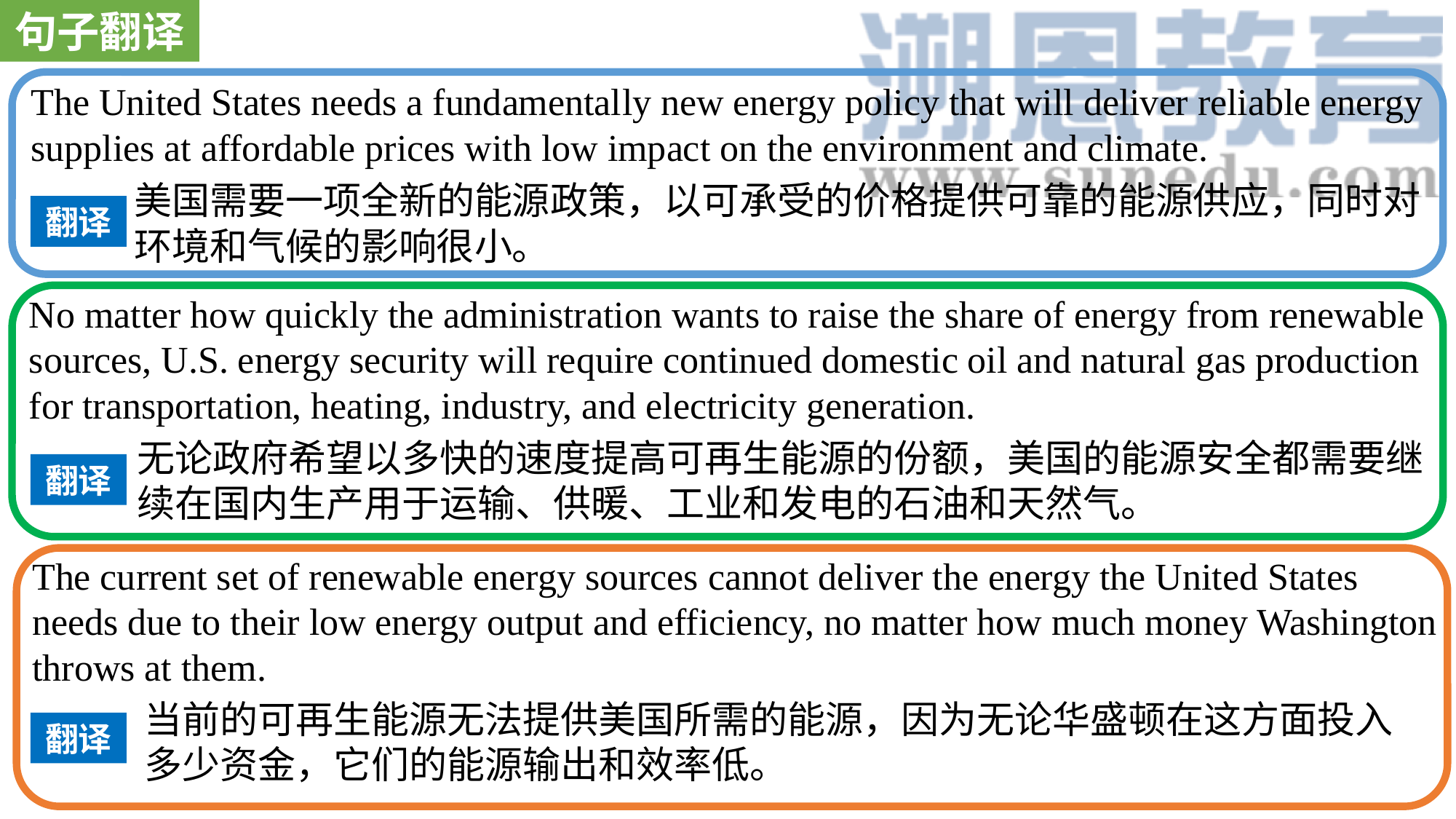

句子翻译

The United States needs a fundamentally new energy policy that will deliver reliable energy supplies at affordable prices with low impact on the environment and climate.
美国需要一项全新的能源政策，以可承受的价格提供可靠的能源供应，同时对环境和气候的影响很小。
翻译
No matter how quickly the administration wants to raise the share of energy from renewable sources, U.S. energy security will require continued domestic oil and natural gas production for transportation, heating, industry, and electricity generation.

无论政府希望以多快的速度提高可再生能源的份额，美国的能源安全都需要继续在国内生产用于运输、供暖、工业和发电的石油和天然气。
翻译
The current set of renewable energy sources cannot deliver the energy the United States needs due to their low energy output and efficiency, no matter how much money Washington throws at them.

当前的可再生能源无法提供美国所需的能源，因为无论华盛顿在这方面投入多少资金，它们的能源输出和效率低。
翻译